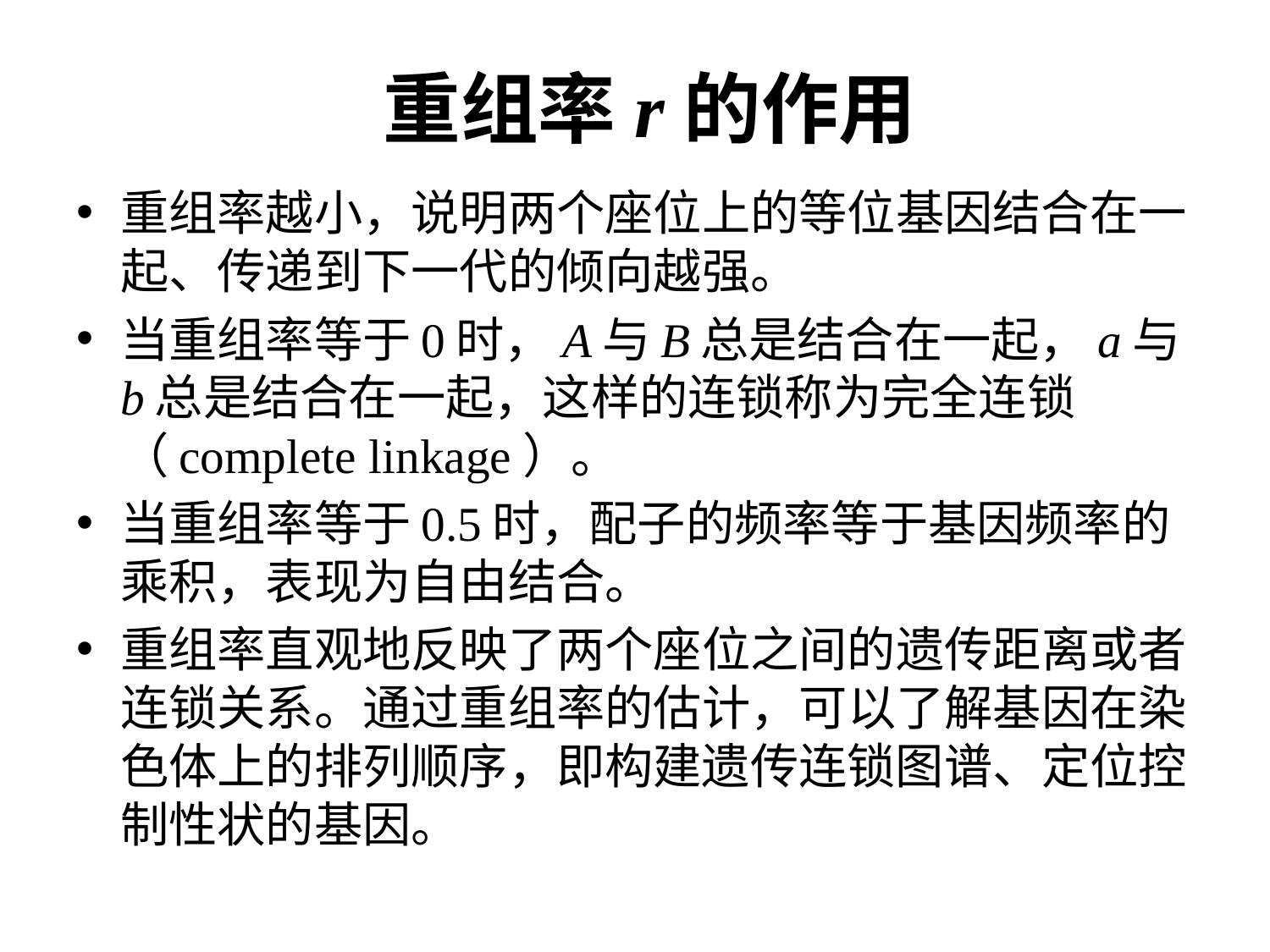

# 重组率r的作用
重组率越小，说明两个座位上的等位基因结合在一起、传递到下一代的倾向越强。
当重组率等于0时，A与B总是结合在一起，a与b总是结合在一起，这样的连锁称为完全连锁（complete linkage）。
当重组率等于0.5时，配子的频率等于基因频率的乘积，表现为自由结合。
重组率直观地反映了两个座位之间的遗传距离或者连锁关系。通过重组率的估计，可以了解基因在染色体上的排列顺序，即构建遗传连锁图谱、定位控制性状的基因。